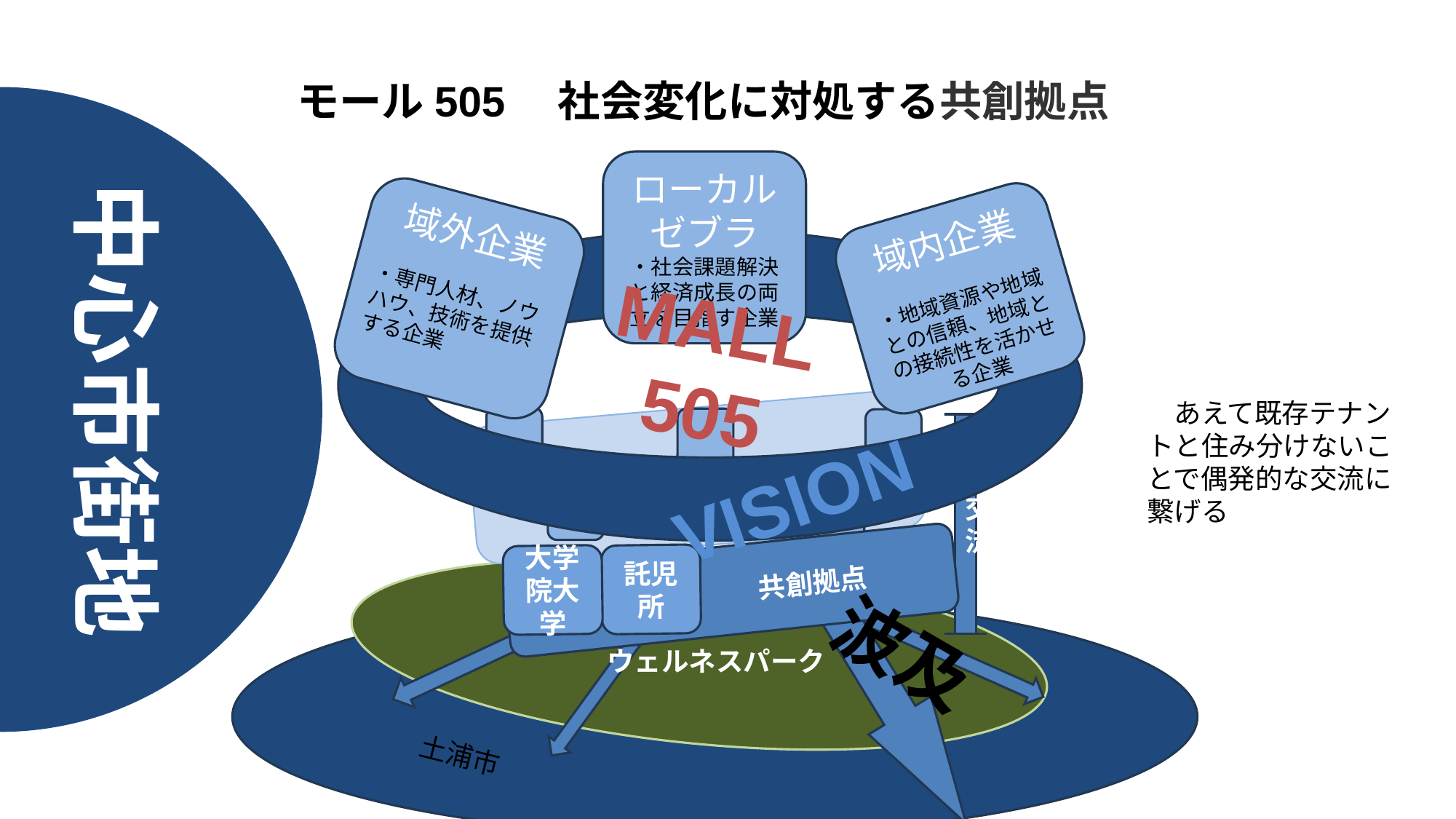

モール505　社会変化に対処する共創拠点

ローカル
ゼブラ
・社会課題解決と経済成長の両立を目指す企業
中心市街地
域外企業

・専門人材、ノウハウ、技術を提供する企業
域内企業

・地域資源や地域との信頼、地域との接続性を活かせる企業

MALL
505
　あえて既存テナントと住み分けないことで偶発的な交流に繋げる

交流
VISION
既存テナント

託児所
大学院大学
　　　　　　共創拠点

波及
ウェルネスパーク

土浦市